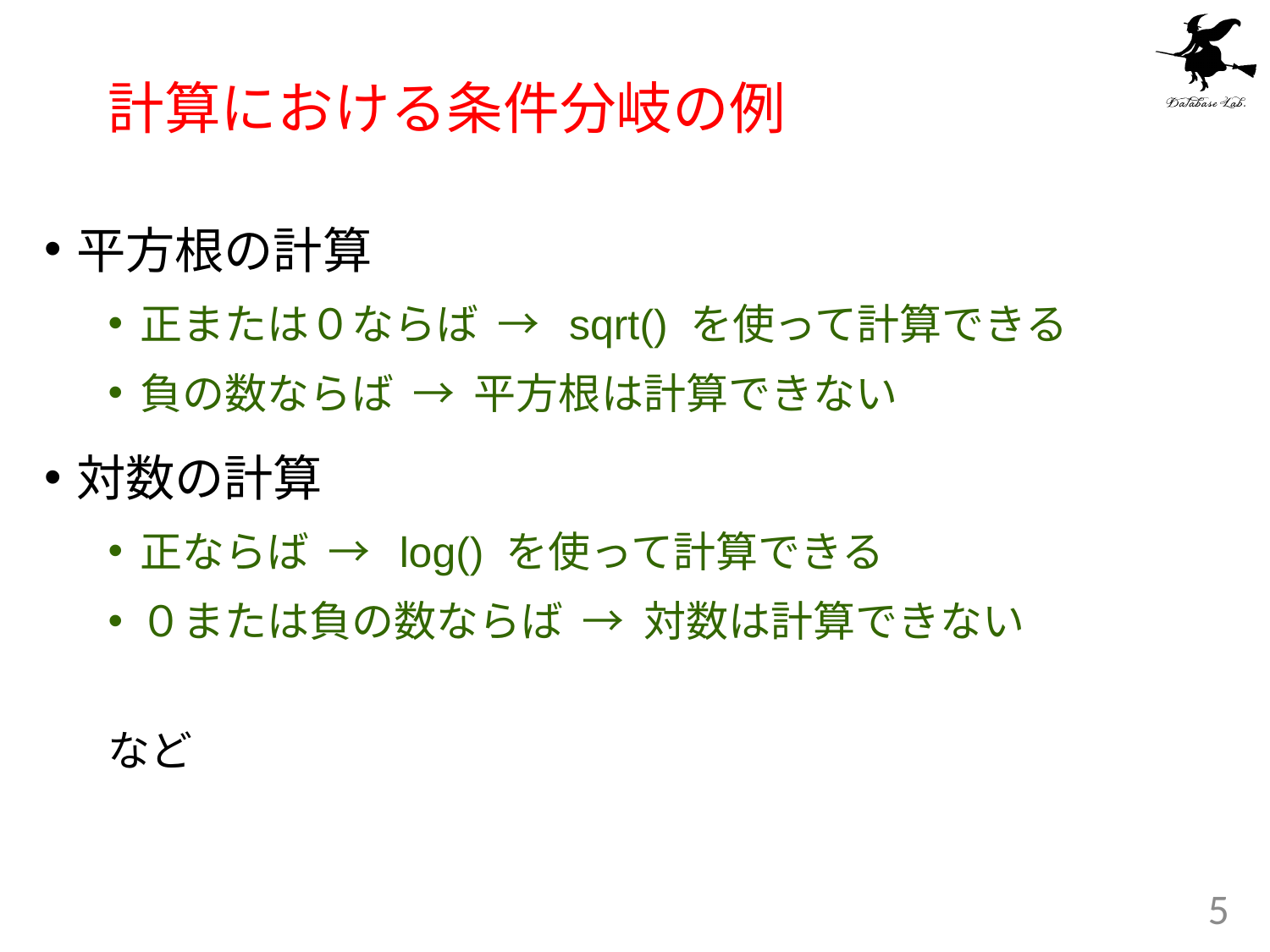

# 計算における条件分岐の例
平方根の計算
正または０ならば  →  sqrt() を使って計算できる
負の数ならば  →  平方根は計算できない
対数の計算
正ならば  →  log() を使って計算できる
０または負の数ならば  →  対数は計算できない

など

5